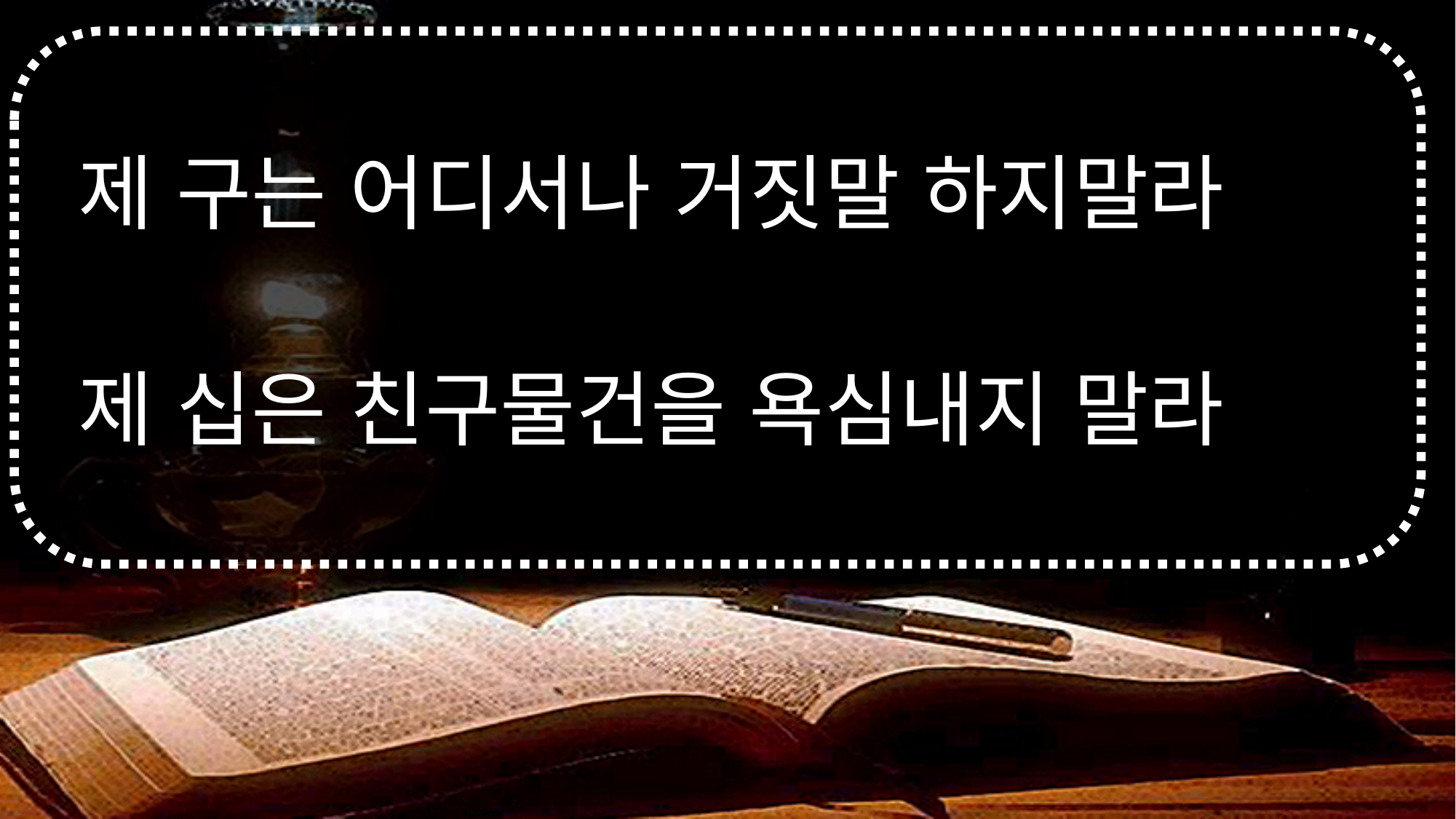

# 제 구는 어디서나 거짓말 하지말라 제 십은 친구물건을 욕심내지 말라